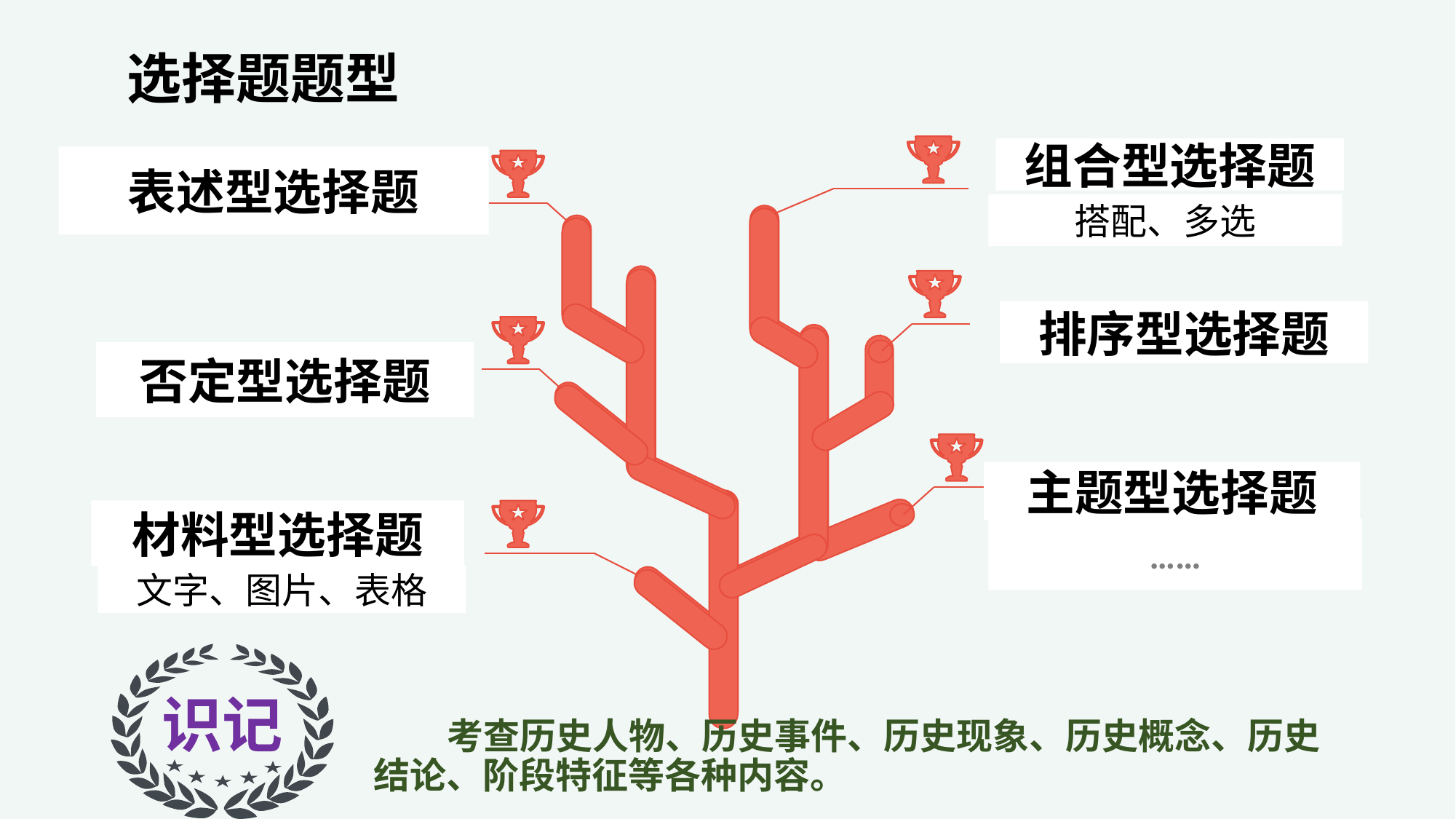

选择题题型

组合型选择题
表述型选择题
搭配、多选
排序型选择题
否定型选择题
主题型选择题
材料型选择题
……
文字、图片、表格

识记
         考查历史人物、历史事件、历史现象、历史概念、历史结论、阶段特征等各种内容。